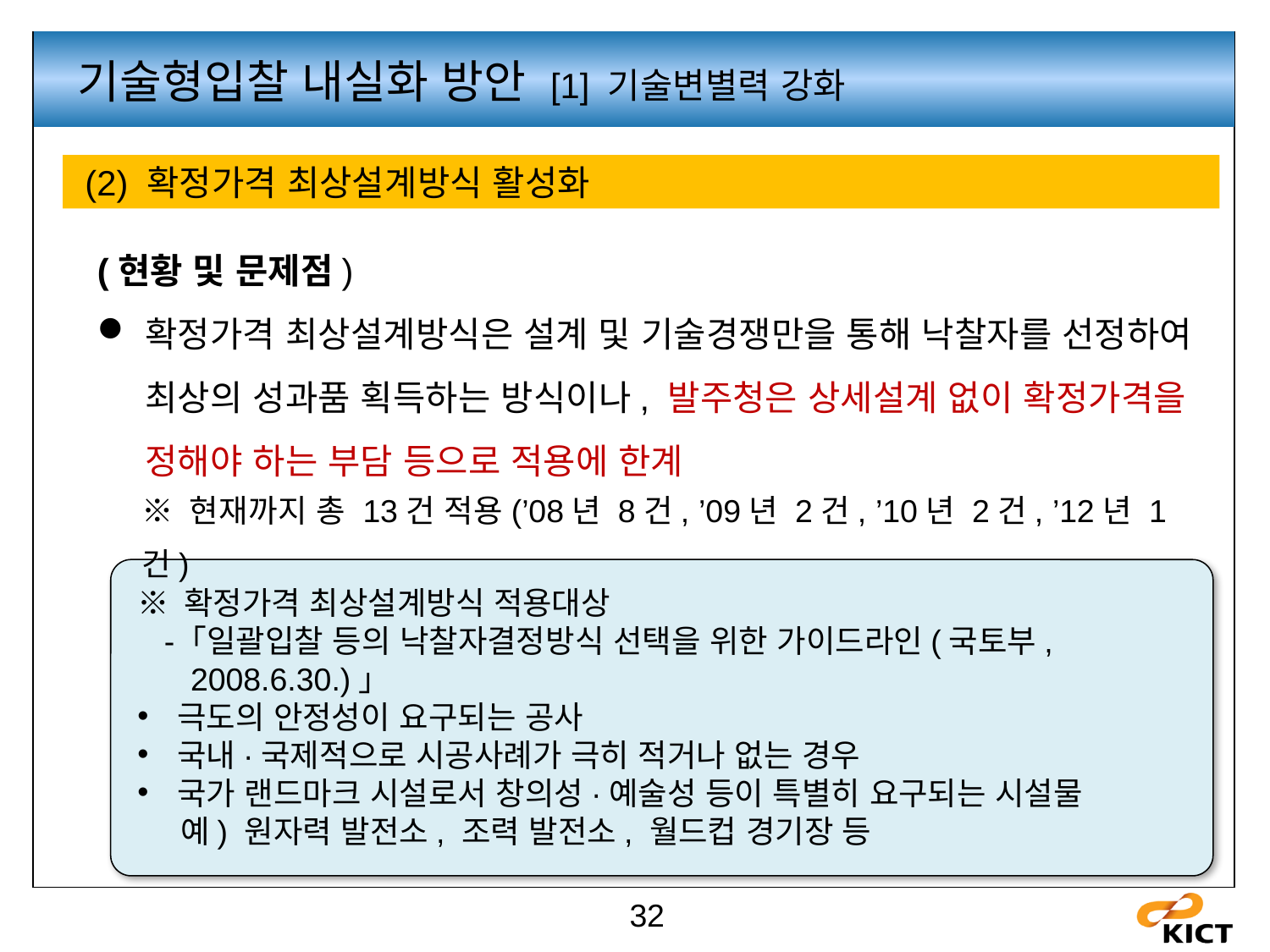

기술형입찰 내실화 방안 [1] 기술변별력 강화
 (2) 확정가격 최상설계방식 활성화
(현황 및 문제점)
확정가격 최상설계방식은 설계 및 기술경쟁만을 통해 낙찰자를 선정하여 최상의 성과품 획득하는 방식이나, 발주청은 상세설계 없이 확정가격을 정해야 하는 부담 등으로 적용에 한계
※ 현재까지 총 13건 적용(’08년 8건, ’09년 2건, ’10년 2건, ’12년 1건)

※ 확정가격 최상설계방식 적용대상
   - ｢일괄입찰 등의 낙찰자결정방식 선택을 위한 가이드라인(국토부,
      2008.6.30.)｣
극도의 안정성이 요구되는 공사
국내·국제적으로 시공사례가 극히 적거나 없는 경우
국가 랜드마크 시설로서 창의성·예술성 등이 특별히 요구되는 시설물
    예) 원자력 발전소, 조력 발전소, 월드컵 경기장 등

32